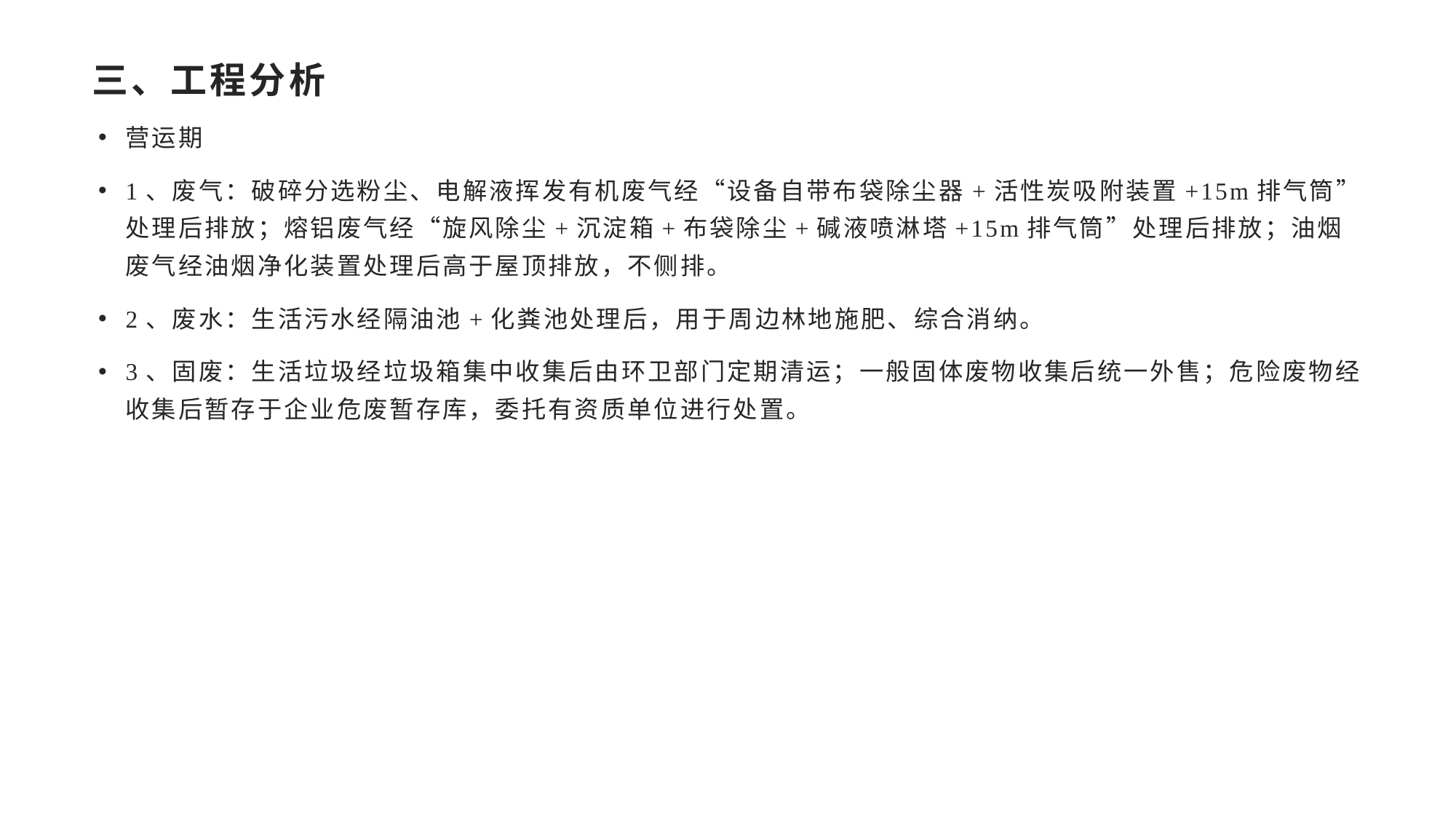

# 三、工程分析
营运期
1、废气：破碎分选粉尘、电解液挥发有机废气经“设备自带布袋除尘器+活性炭吸附装置+15m排气筒”处理后排放；熔铝废气经“旋风除尘+沉淀箱+布袋除尘+碱液喷淋塔+15m排气筒”处理后排放；油烟废气经油烟净化装置处理后高于屋顶排放，不侧排。
2、废水：生活污水经隔油池+化粪池处理后，用于周边林地施肥、综合消纳。
3、固废：生活垃圾经垃圾箱集中收集后由环卫部门定期清运；一般固体废物收集后统一外售；危险废物经收集后暂存于企业危废暂存库，委托有资质单位进行处置。